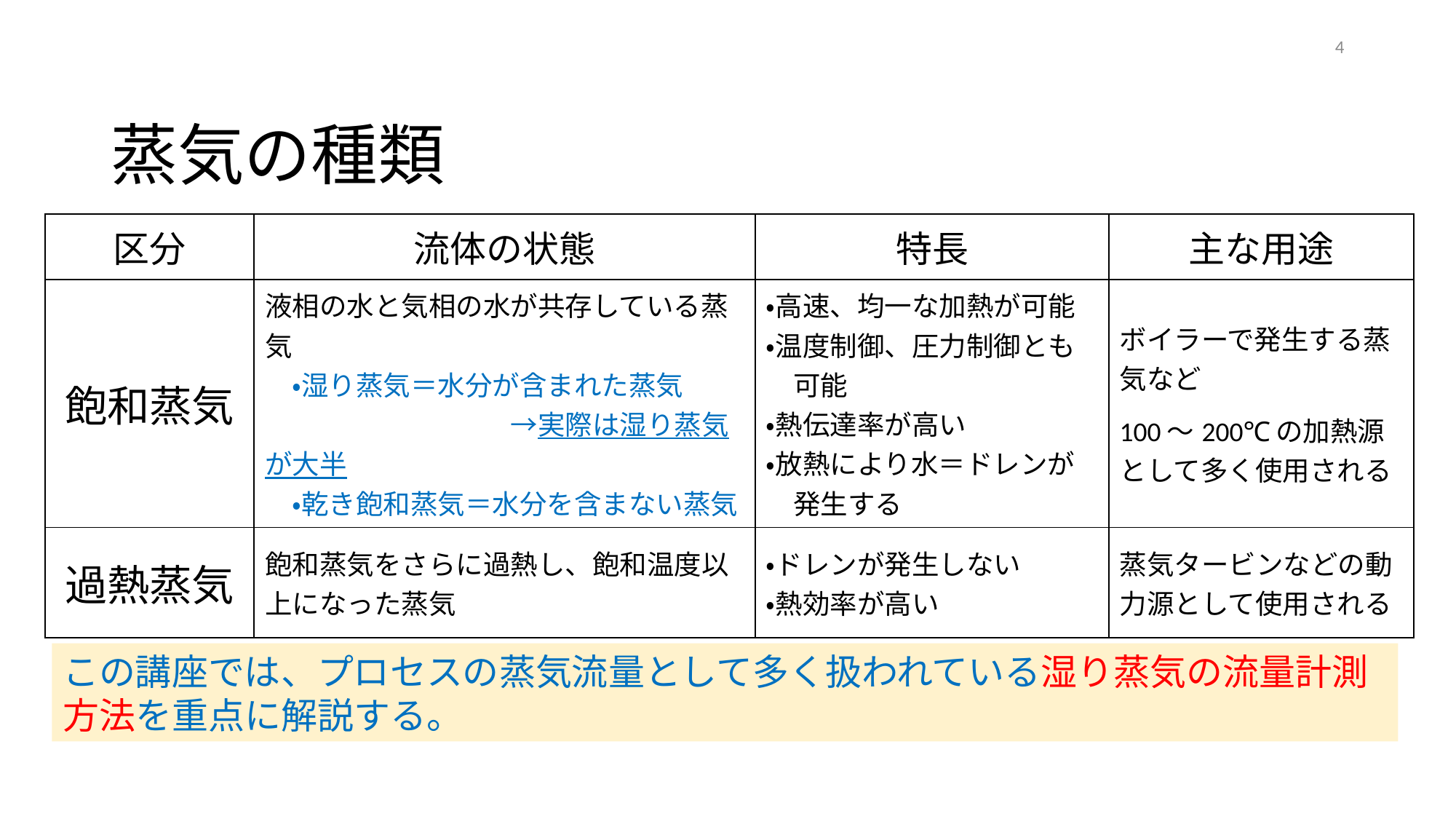

4
# 蒸気の種類
| 区分 | 流体の状態 | 特長 | 主な用途 |
| --- | --- | --- | --- |
| 飽和蒸気 | 液相の水と気相の水が共存している蒸気 　・湿り蒸気＝水分が含まれた蒸気 　　　　　　　　　→実際は湿り蒸気が大半 　・乾き飽和蒸気＝水分を含まない蒸気 | ・高速、均一な加熱が可能 ・温度制御、圧力制御とも 　可能 ・熱伝達率が高い ・放熱により水＝ドレンが 　発生する | ボイラーで発生する蒸気など 100～200℃の加熱源として多く使用される |
| 過熱蒸気 | 飽和蒸気をさらに過熱し、飽和温度以上になった蒸気 | ・ドレンが発生しない ・熱効率が高い | 蒸気タービンなどの動力源として使用される |
この講座では、プロセスの蒸気流量として多く扱われている湿り蒸気の流量計測方法を重点に解説する。